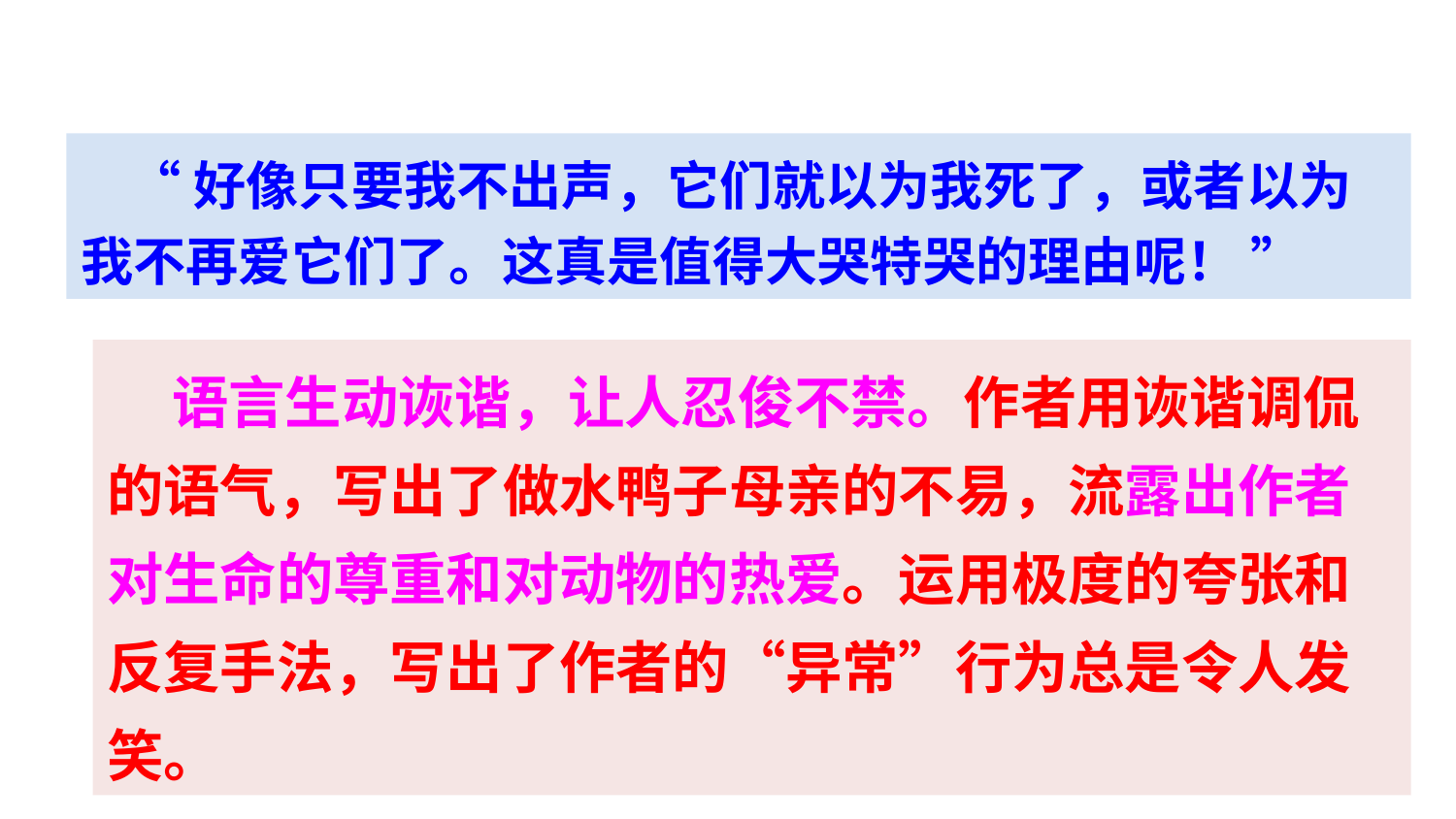

“好像只要我不出声，它们就以为我死了，或者以为我不再爱它们了。这真是值得大哭特哭的理由呢！ ”
    语言生动诙谐，让人忍俊不禁。作者用诙谐调侃的语气，写出了做水鸭子母亲的不易，流露出作者对生命的尊重和对动物的热爱。运用极度的夸张和反复手法，写出了作者的“异常”行为总是令人发笑。